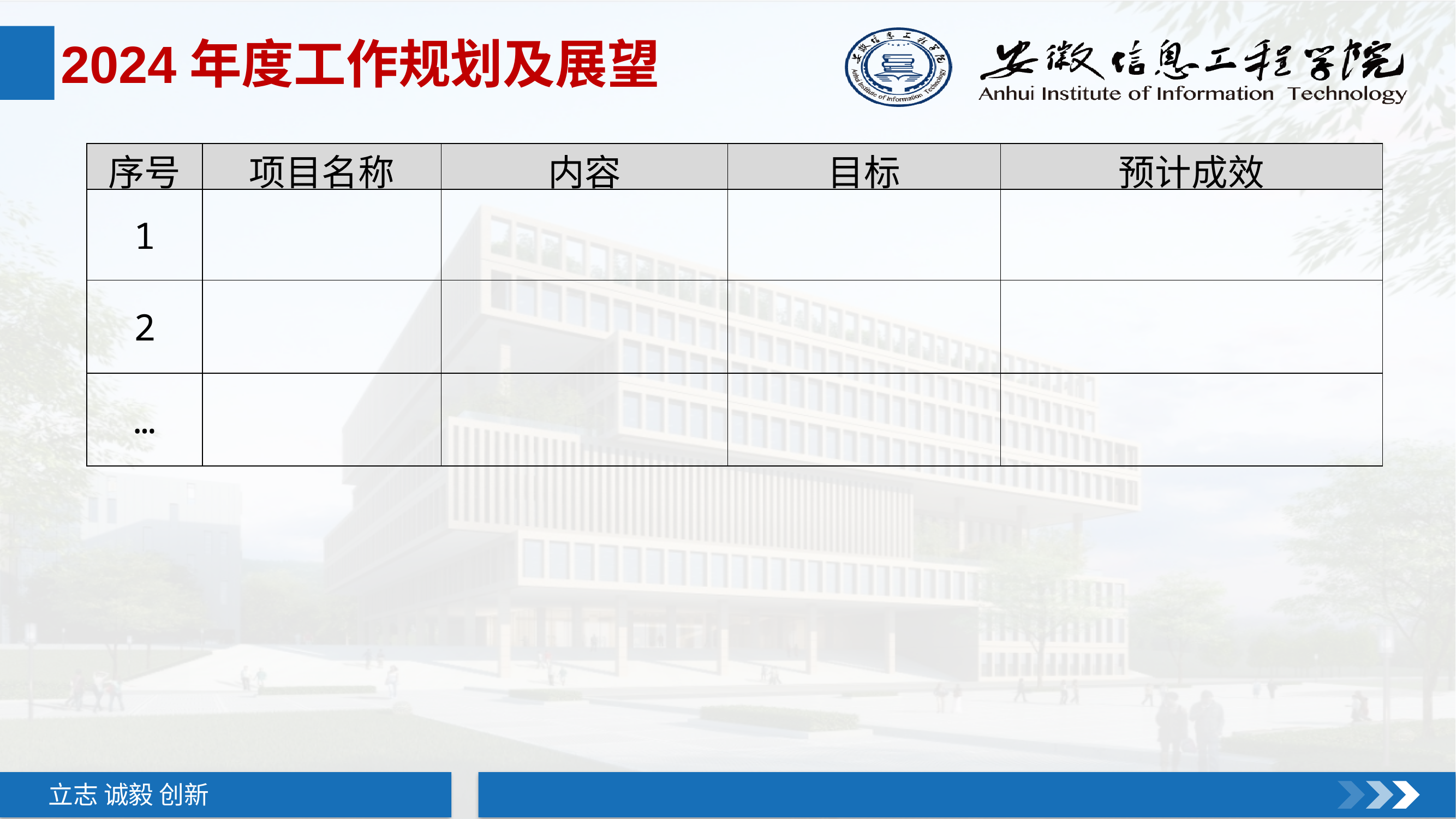

2024年度工作规划及展望
| 序号 | 项目名称 | 内容 | 目标 | 预计成效 |
| --- | --- | --- | --- | --- |
| 1 |  |  |  |  |
| 2 |  |  |  |  |
| … |  |  |  |  |